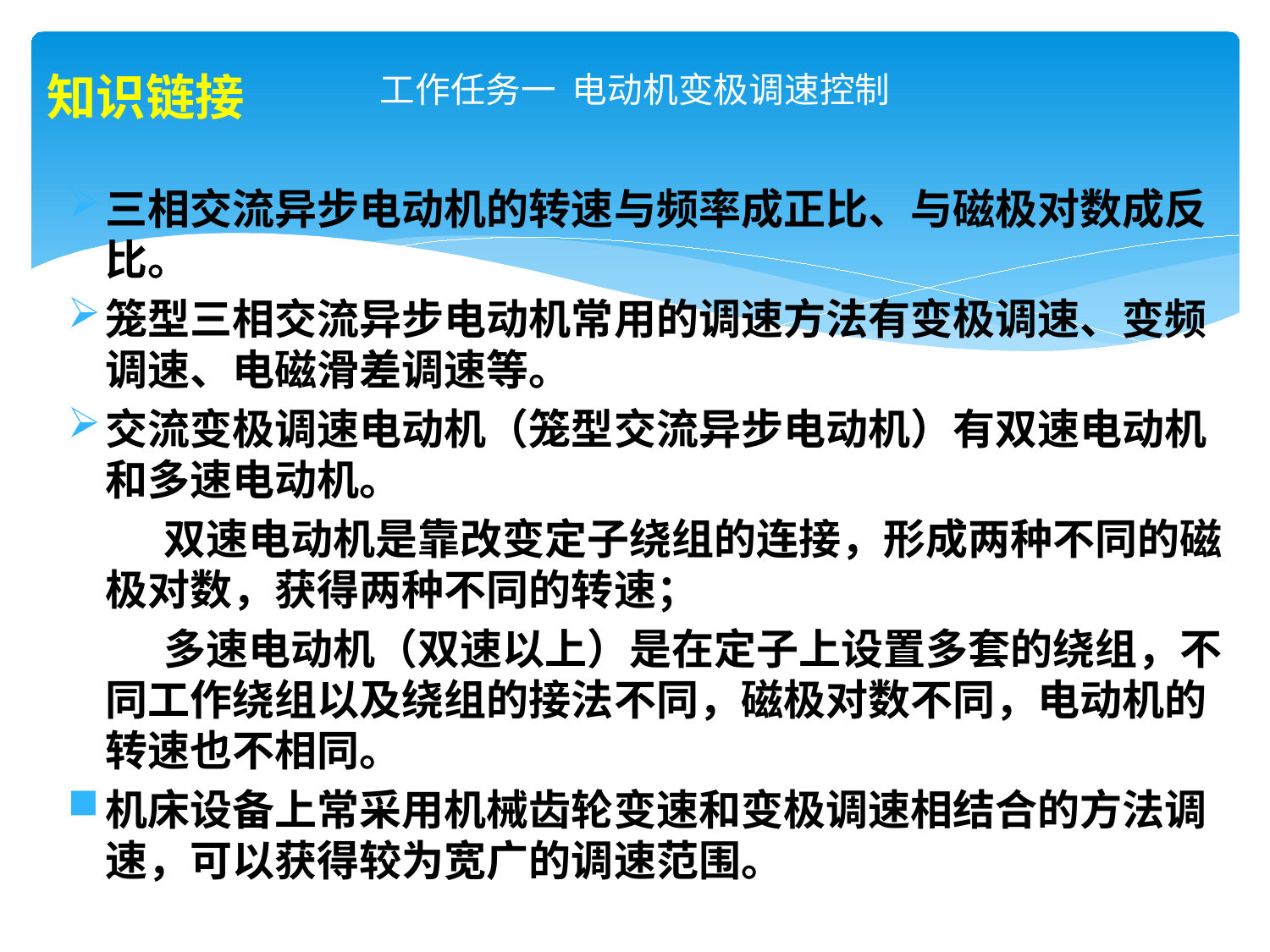

# 工作任务一  电动机变极调速控制
知识链接
三相交流异步电动机的转速与频率成正比、与磁极对数成反比。
笼型三相交流异步电动机常用的调速方法有变极调速、变频调速、电磁滑差调速等。
交流变极调速电动机（笼型交流异步电动机）有双速电动机和多速电动机。
         双速电动机是靠改变定子绕组的连接，形成两种不同的磁极对数，获得两种不同的转速；
         多速电动机（双速以上）是在定子上设置多套的绕组，不同工作绕组以及绕组的接法不同，磁极对数不同，电动机的转速也不相同。
机床设备上常采用机械齿轮变速和变极调速相结合的方法调速，可以获得较为宽广的调速范围。